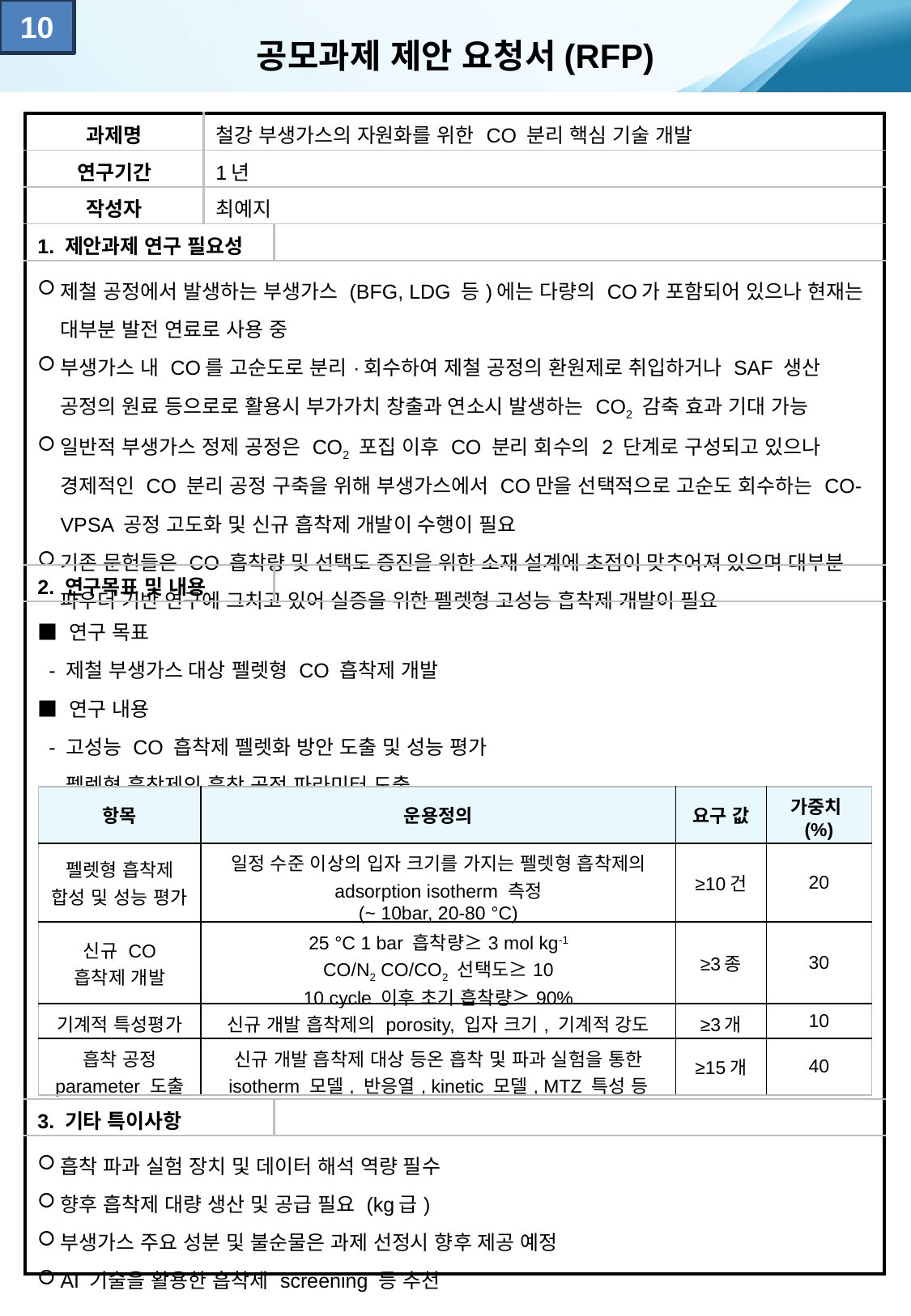

10
공모과제 제안 요청서(RFP)
| 과제명 | 철강 부생가스의 자원화를 위한 CO 분리 핵심 기술 개발 |  |
| --- | --- | --- |
| 연구기간 | 1년 |  |
| 작성자 | 최예지 |  |
| 1. 제안과제 연구 필요성 |  |  |
| 제철 공정에서 발생하는 부생가스 (BFG, LDG 등)에는 다량의 CO가 포함되어 있으나 현재는 대부분 발전 연료로 사용 중 부생가스 내 CO를 고순도로 분리·회수하여 제철 공정의 환원제로 취입하거나 SAF 생산 공정의 원료 등으로로 활용시 부가가치 창출과 연소시 발생하는 CO2 감축 효과 기대 가능 일반적 부생가스 정제 공정은 CO2 포집 이후 CO 분리 회수의 2 단계로 구성되고 있으나 경제적인 CO 분리 공정 구축을 위해 부생가스에서 CO만을 선택적으로 고순도 회수하는 CO-VPSA 공정 고도화 및 신규 흡착제 개발이 수행이 필요 기존 문헌들은 CO 흡착량 및 선택도 증진을 위한 소재 설계에 초점이 맞추어져 있으며 대부분 파우더 기반 연구에 그치고 있어 실증을 위한 펠렛형 고성능 흡착제 개발이 필요 |  |  |
| 2. 연구목표 및 내용 |  |  |
| ■ 연구 목표 - 제철 부생가스 대상 펠렛형 CO 흡착제 개발 ■ 연구 내용 - 고성능 CO 흡착제 펠렛화 방안 도출 및 성능 평가 - 펠렛형 흡착제의 흡착 공정 파라미터 도출 ■ 연구 지표 |  |  |
| 3. 기타 특이사항 |  |  |
| 흡착 파과 실험 장치 및 데이터 해석 역량 필수 향후 흡착제 대량 생산 및 공급 필요 (kg급) 부생가스 주요 성분 및 불순물은 과제 선정시 향후 제공 예정 AI 기술을 활용한 흡착제 screening 등 추천 |  |  |
| 항목 | 운용정의 | 요구 값 | 가중치(%) |
| --- | --- | --- | --- |
| 펠렛형 흡착제 합성 및 성능 평가 | 일정 수준 이상의 입자 크기를 가지는 펠렛형 흡착제의 adsorption isotherm 측정 (~ 10bar, 20-80 °C) | ≥10건 | 20 |
| 신규 CO 흡착제 개발 | 25 °C 1 bar 흡착량≥3 mol kg-1 CO/N2 CO/CO2 선택도≥10 10 cycle 이후 초기 흡착량≥90% | ≥3종 | 30 |
| 기계적 특성평가 | 신규 개발 흡착제의 porosity, 입자 크기, 기계적 강도 | ≥3개 | 10 |
| 흡착 공정 parameter 도출 | 신규 개발 흡착제 대상 등온 흡착 및 파과 실험을 통한 isotherm 모델, 반응열, kinetic 모델, MTZ 특성 등 | ≥15개 | 40 |